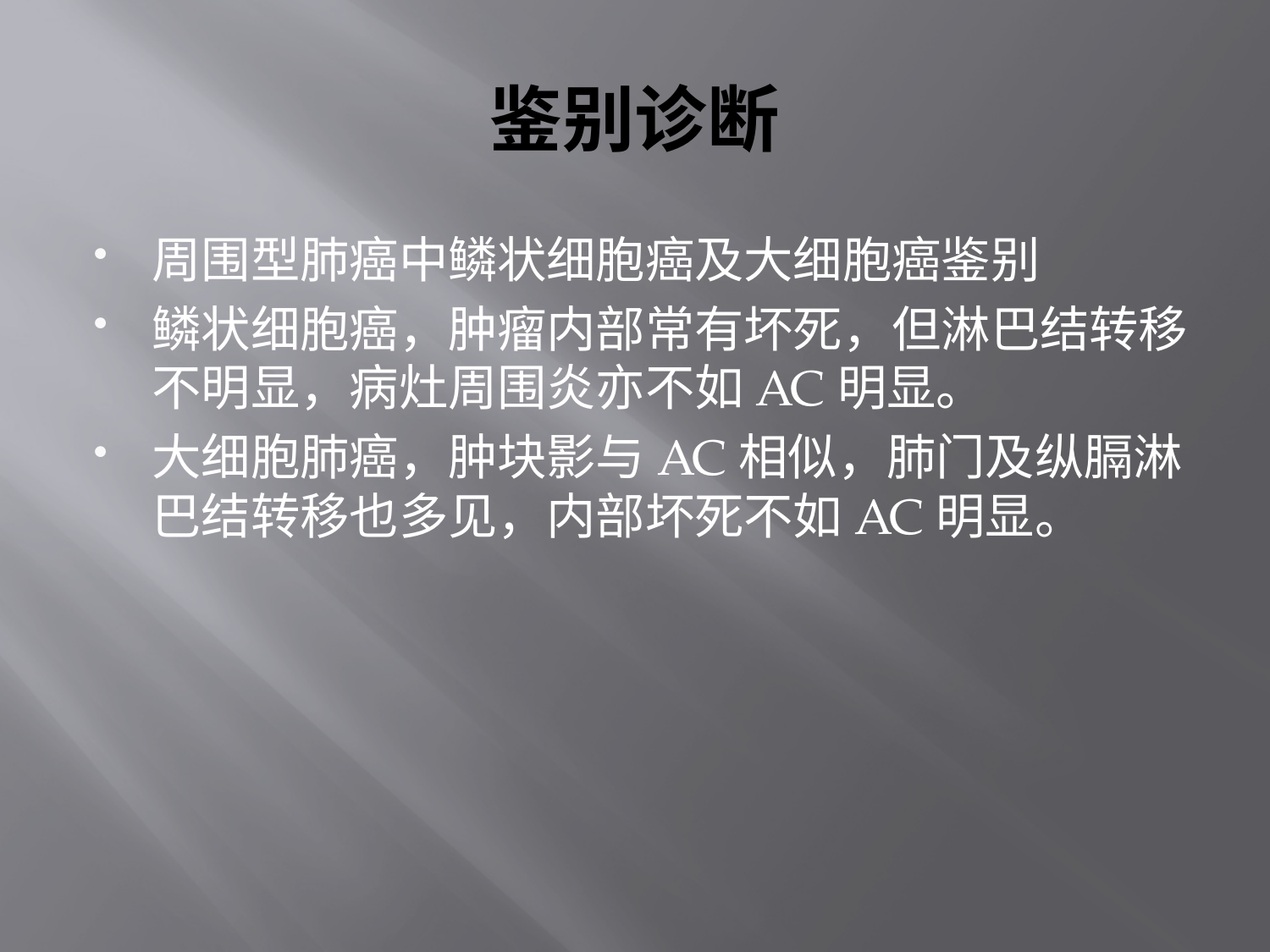

# 鉴别诊断
周围型肺癌中鳞状细胞癌及大细胞癌鉴别
鳞状细胞癌，肿瘤内部常有坏死，但淋巴结转移不明显，病灶周围炎亦不如AC明显。
大细胞肺癌，肿块影与AC相似，肺门及纵膈淋巴结转移也多见，内部坏死不如AC明显。